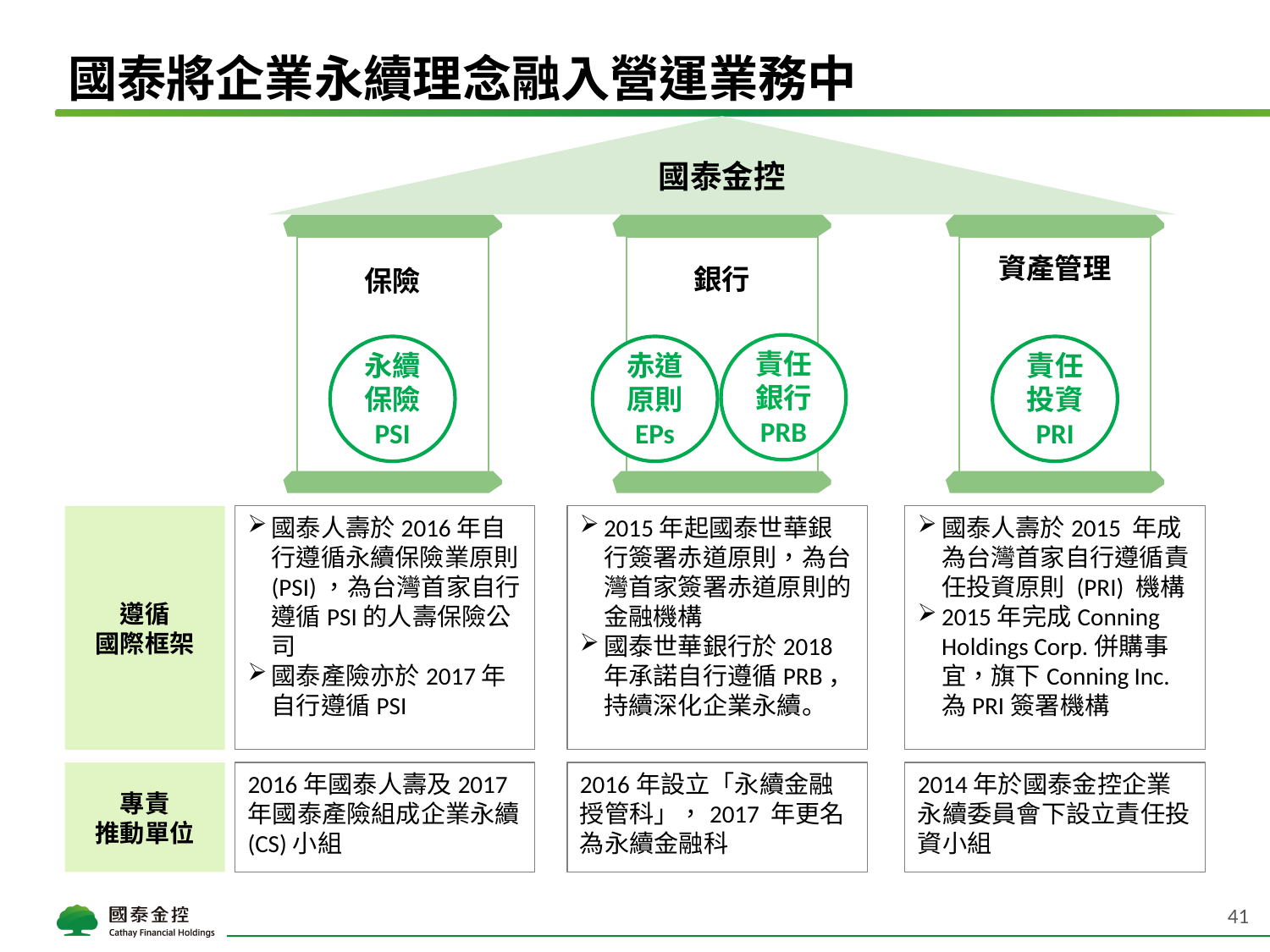

# 國泰將企業永續理念融入營運業務中

國泰金控

保險
永續保險
PSI

銀行
赤道原則
EPs

資產管理
責任投資
PRI

責任銀行
PRB
國泰人壽於2016年自行遵循永續保險業原則(PSI)，為台灣首家自行遵循PSI的人壽保險公司
國泰產險亦於2017年自行遵循PSI
2015年起國泰世華銀行簽署赤道原則，為台灣首家簽署赤道原則的金融機構
國泰世華銀行於2018年承諾自行遵循PRB，持續深化企業永續。
國泰人壽於2015 年成為台灣首家自行遵循責任投資原則 (PRI) 機構
2015年完成Conning Holdings Corp.併購事宜，旗下Conning Inc. 為PRI簽署機構
遵循
國際框架
專責
推動單位
2016年國泰人壽及2017年國泰產險組成企業永續(CS)小組
2016年設立「永續金融授管科」，2017 年更名為永續金融科
2014年於國泰金控企業永續委員會下設立責任投資小組
41